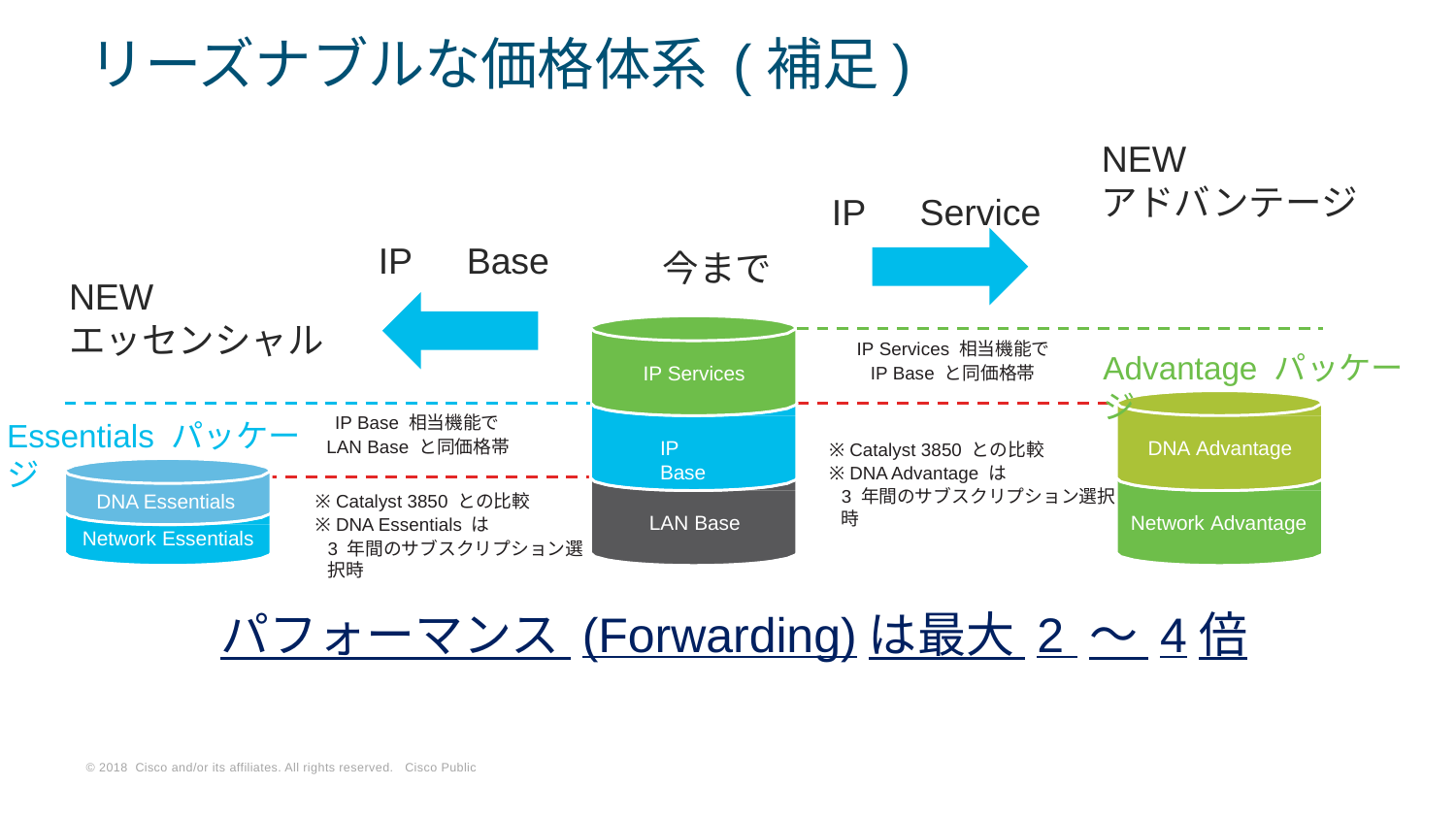

リーズナブルな価格体系 (補足)
NEW
アドバンテージ
IP　Service

IP　Base
今まで

NEW
エッセンシャル

IP Services 相当機能で IP Base と同価格帯
Advantage パッケージ
IP Services

IP Base 相当機能で LAN Base と同価格帯
Essentials パッケージ
DNA Advantage
IP Base
※ Catalyst 3850 との比較
※ DNA Advantage は
3 年間のサブスクリプション選択時

DNA Essentials  Network Essentials

※ Catalyst 3850 との比較
※ DNA Essentials は
3 年間のサブスクリプション選択時

LAN Base
Network Advantage

パフォーマンス (Forwarding)は最大 2 ～ 4倍